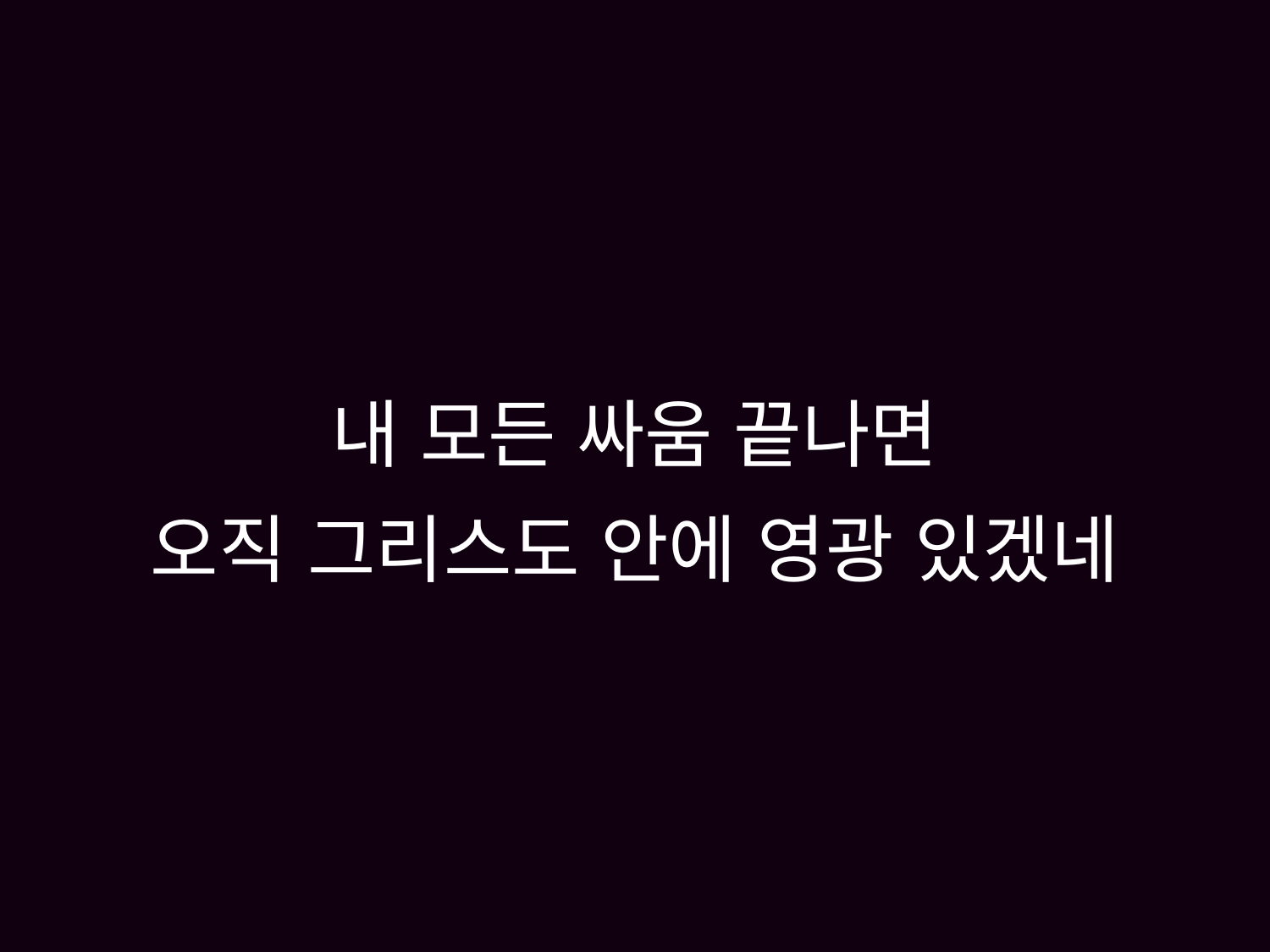

# 내 모든 싸움 끝나면 오직 그리스도 안에 영광 있겠네